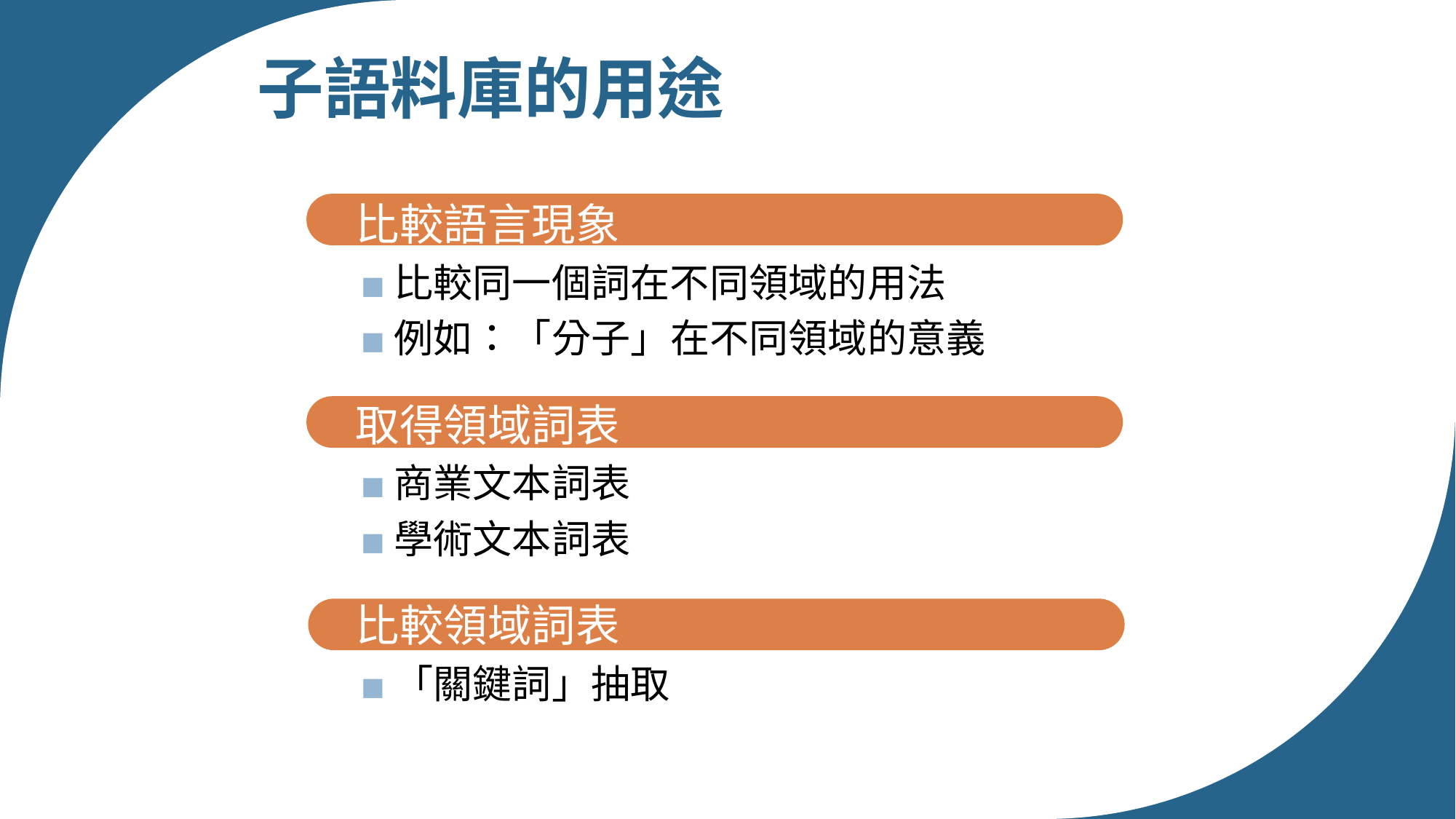

# 子語料庫的用途
比較語言現象
比較同一個詞在不同領域的用法
例如：「分子」在不同領域的意義
取得領域詞表
商業文本詞表
學術文本詞表
比較領域詞表
「關鍵詞」抽取